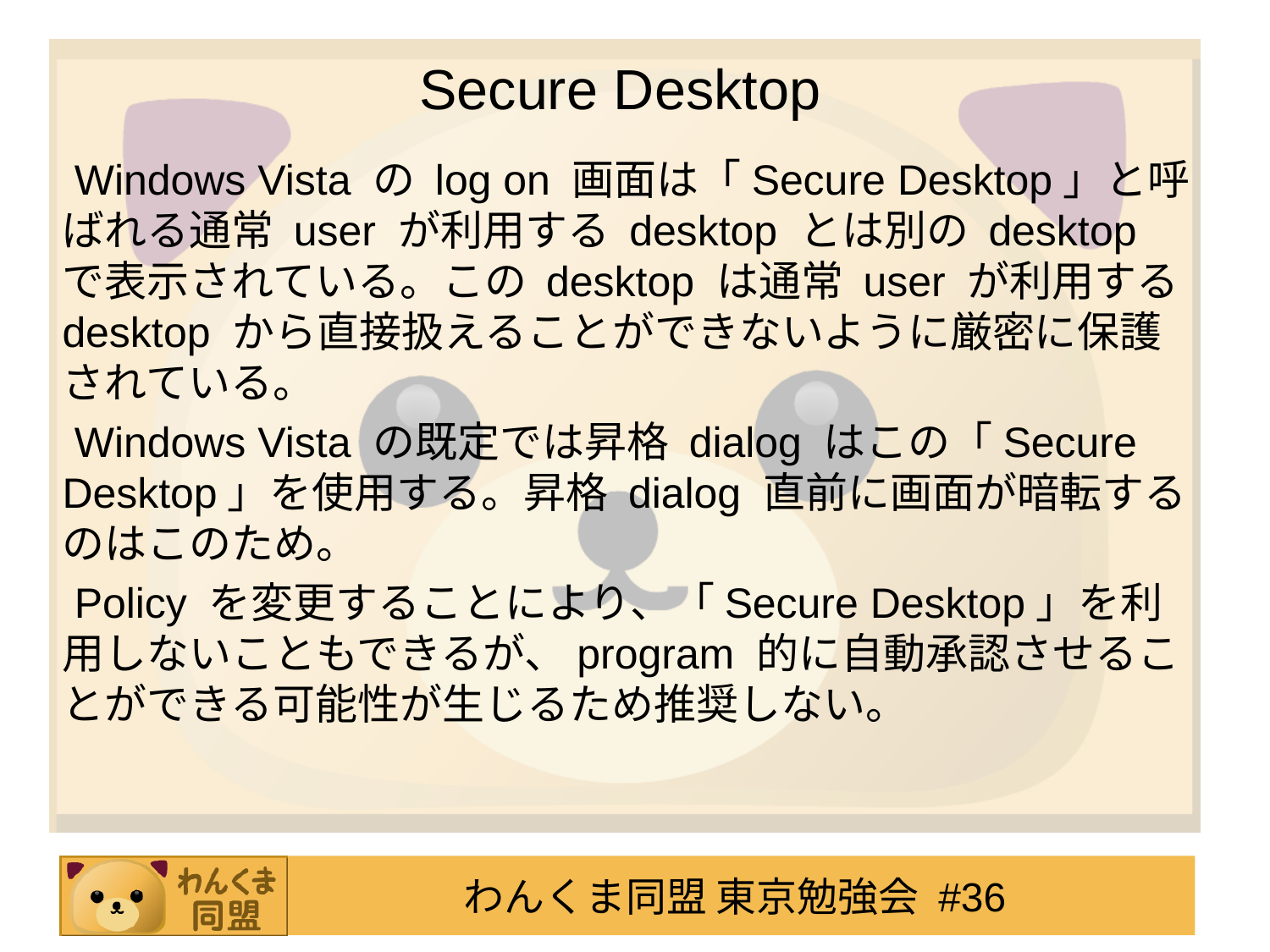

# Secure Desktop
Windows Vista の log on 画面は「Secure Desktop」と呼ばれる通常 user が利用する desktop とは別の desktop で表示されている。この desktop は通常 user が利用する desktop から直接扱えることができないように厳密に保護されている。
Windows Vista の既定では昇格 dialog はこの「Secure Desktop」を使用する。昇格 dialog 直前に画面が暗転するのはこのため。
Policy を変更することにより、「Secure Desktop」を利用しないこともできるが、program 的に自動承認させることができる可能性が生じるため推奨しない。